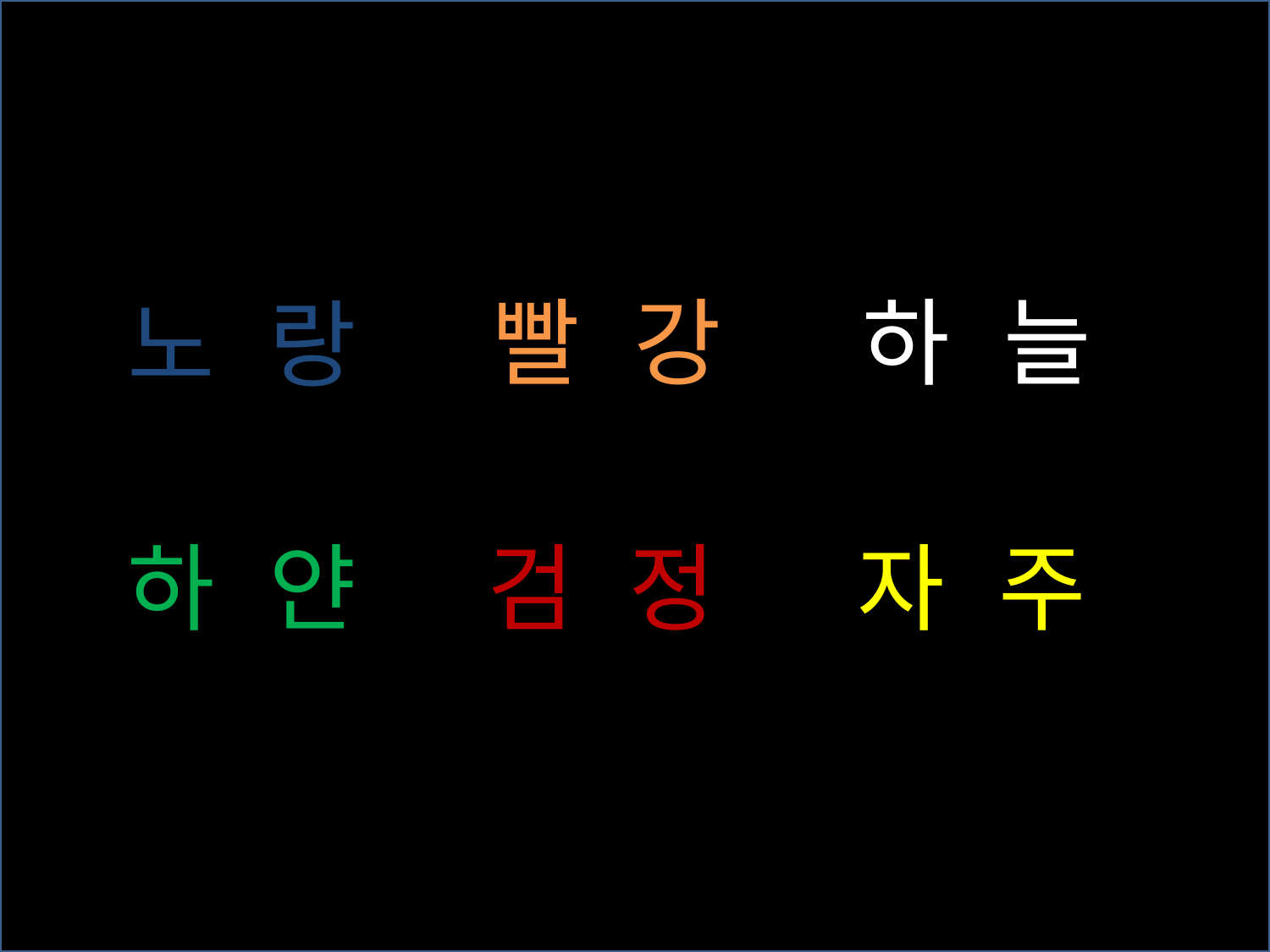

빨  강
하  늘
노  랑
하  얀
검  정
자  주